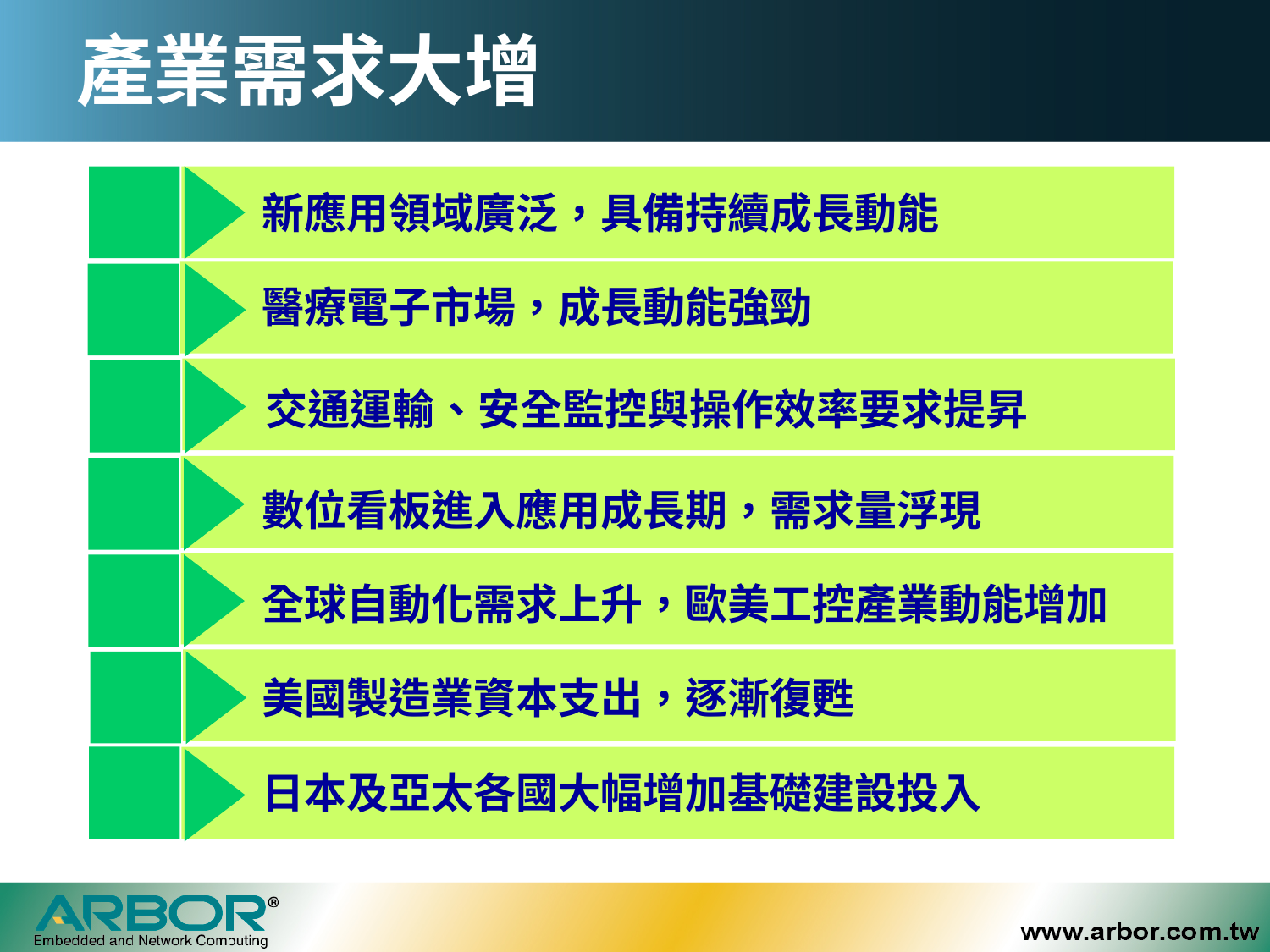

# 產業需求大增

新應用領域廣泛，具備持續成長動能
醫療電子市場，成長動能強勁
交通運輸、安全監控與操作效率要求提昇
數位看板進入應用成長期，需求量浮現
全球自動化需求上升，歐美工控產業動能增加
美國製造業資本支出，逐漸復甦
日本及亞太各國大幅增加基礎建設投入
13